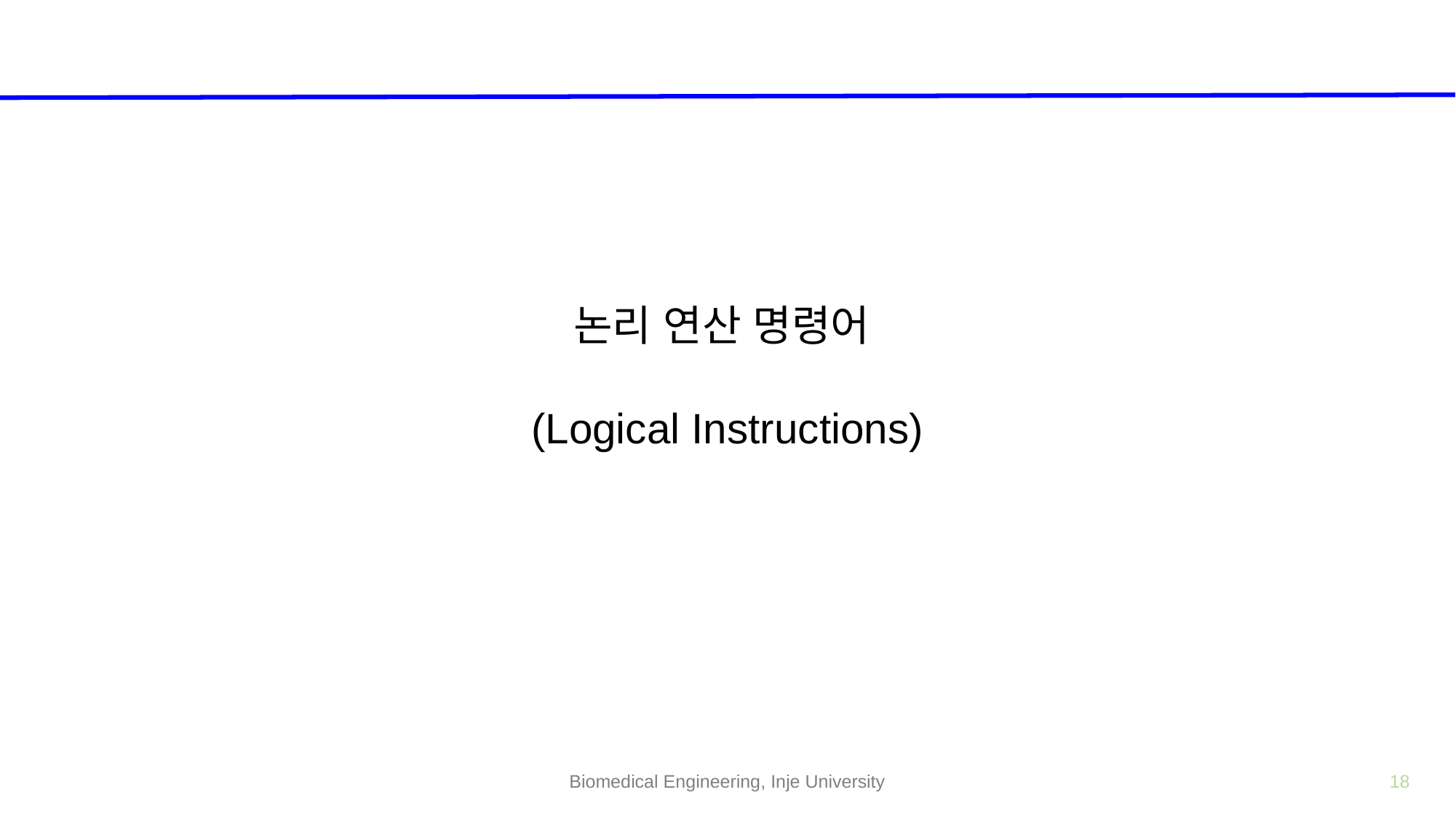

논리 연산 명령어
(Logical Instructions)
Biomedical Engineering, Inje University
18